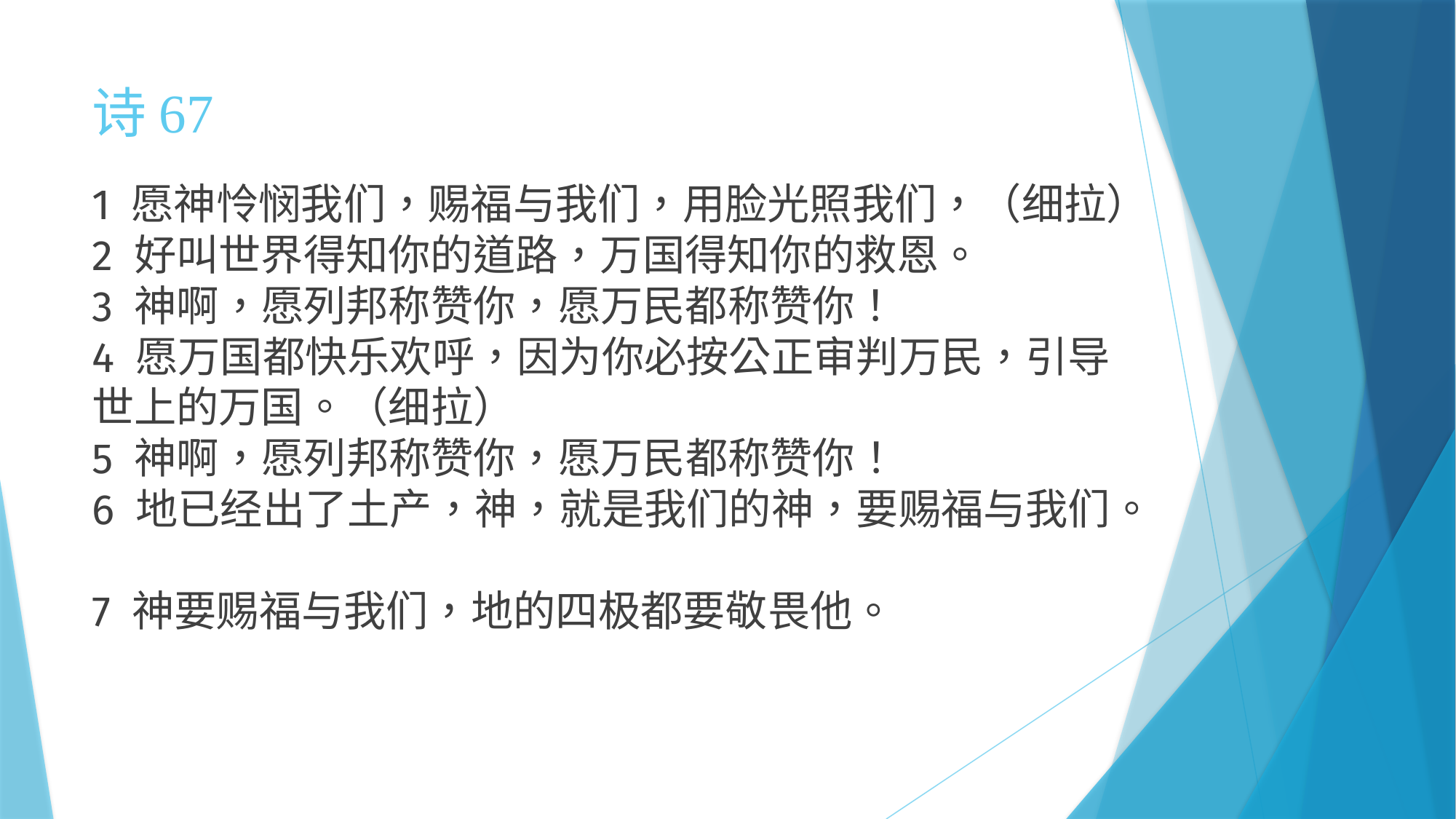

# 诗67
1 愿神怜悯我们，赐福与我们，用脸光照我们，（细拉）
2 好叫世界得知你的道路，万国得知你的救恩。
3 神啊，愿列邦称赞你，愿万民都称赞你！
4 愿万国都快乐欢呼，因为你必按公正审判万民，引导世上的万国。（细拉）
5 神啊，愿列邦称赞你，愿万民都称赞你！
6 地已经出了土产，神，就是我们的神，要赐福与我们。
7 神要赐福与我们，地的四极都要敬畏他。